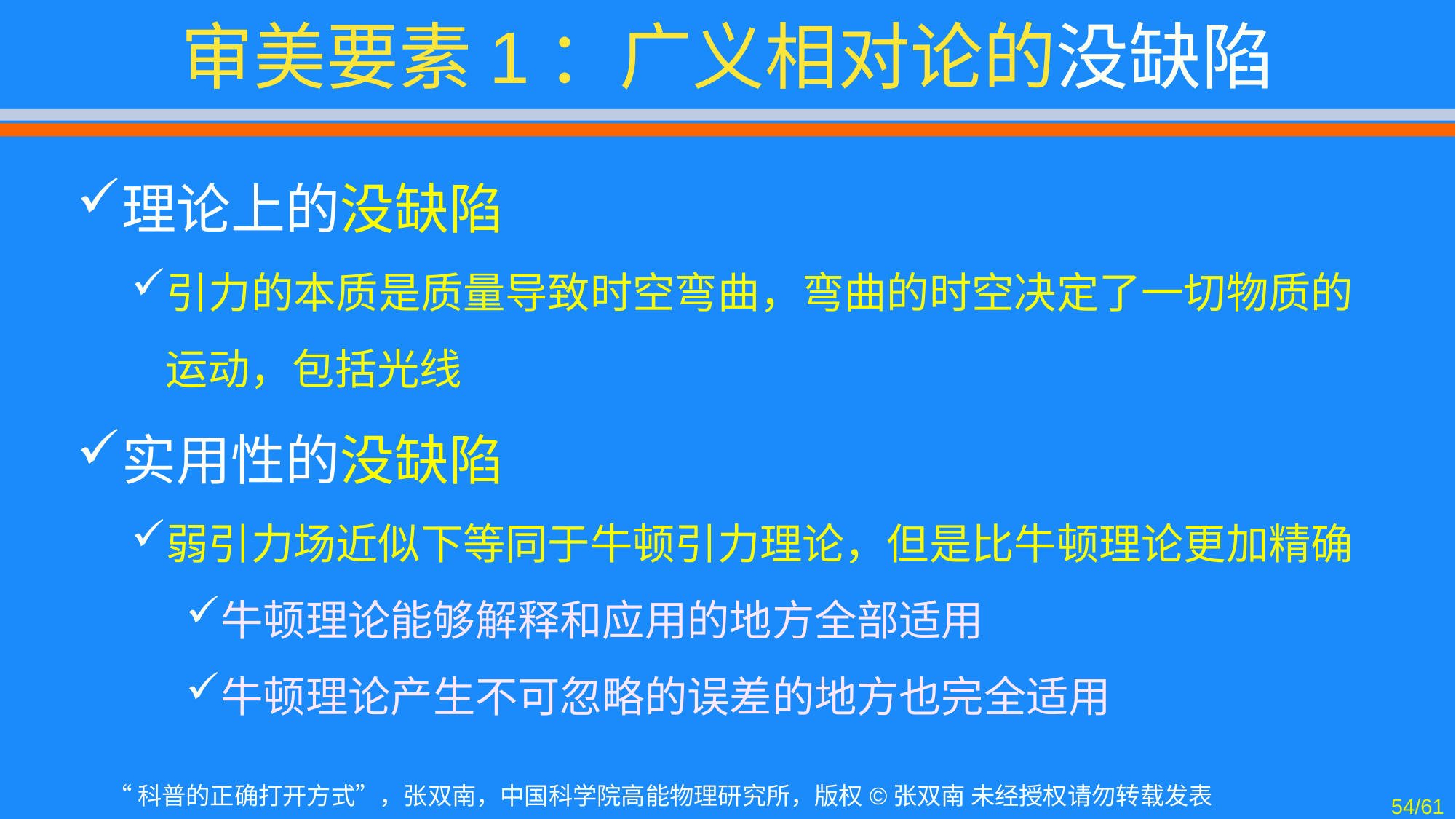

# 审美要素1：广义相对论的没缺陷
理论上的没缺陷
引力的本质是质量导致时空弯曲，弯曲的时空决定了一切物质的运动，包括光线
实用性的没缺陷
弱引力场近似下等同于牛顿引力理论，但是比牛顿理论更加精确
牛顿理论能够解释和应用的地方全部适用
牛顿理论产生不可忽略的误差的地方也完全适用
54/61